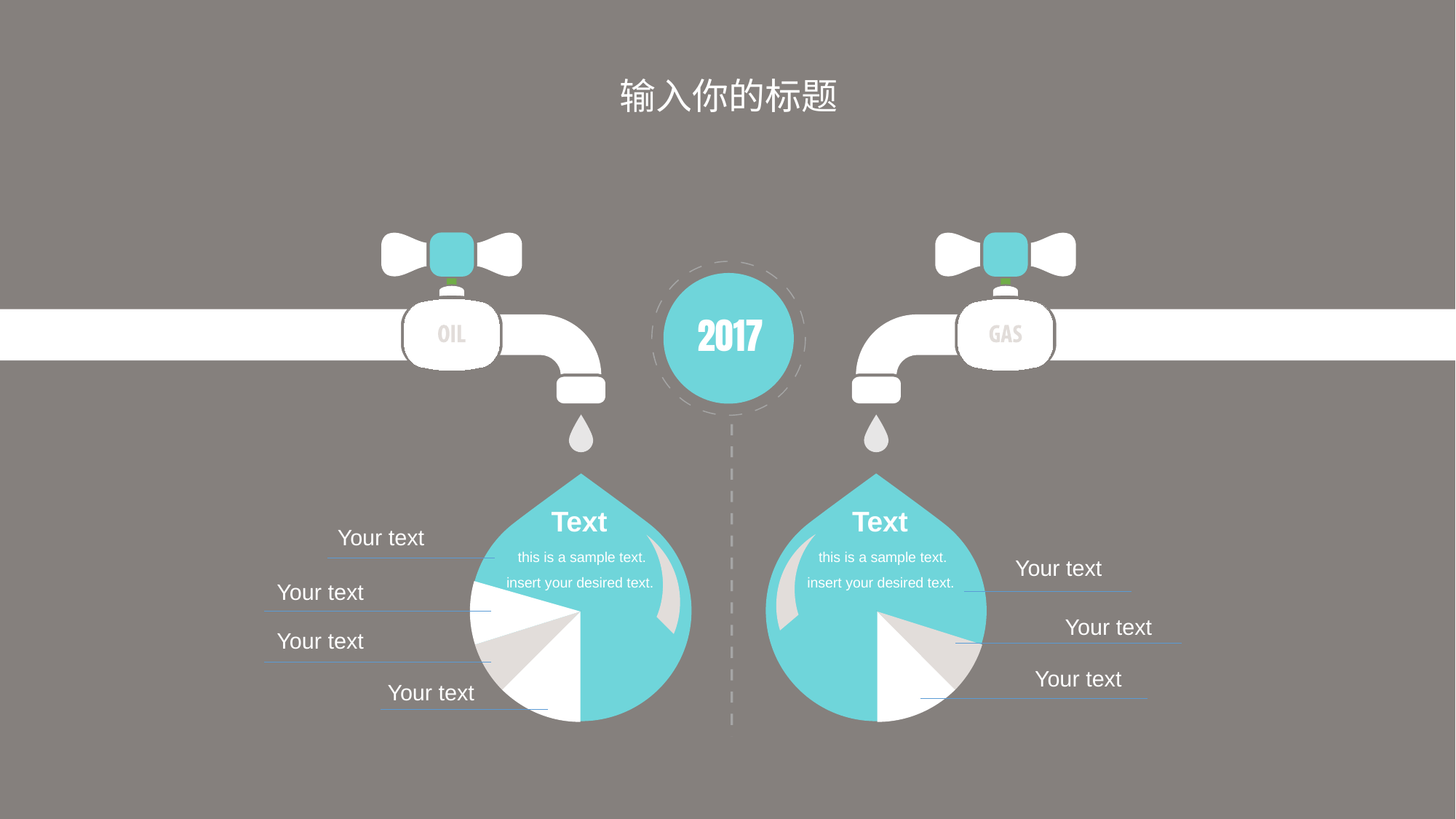

输入你的标题

2017

Text
this is a sample text. insert your desired text.
Text
this is a sample text. insert your desired text.
Your text

Your text

Your text

Your text

Your text

Your text

Your text